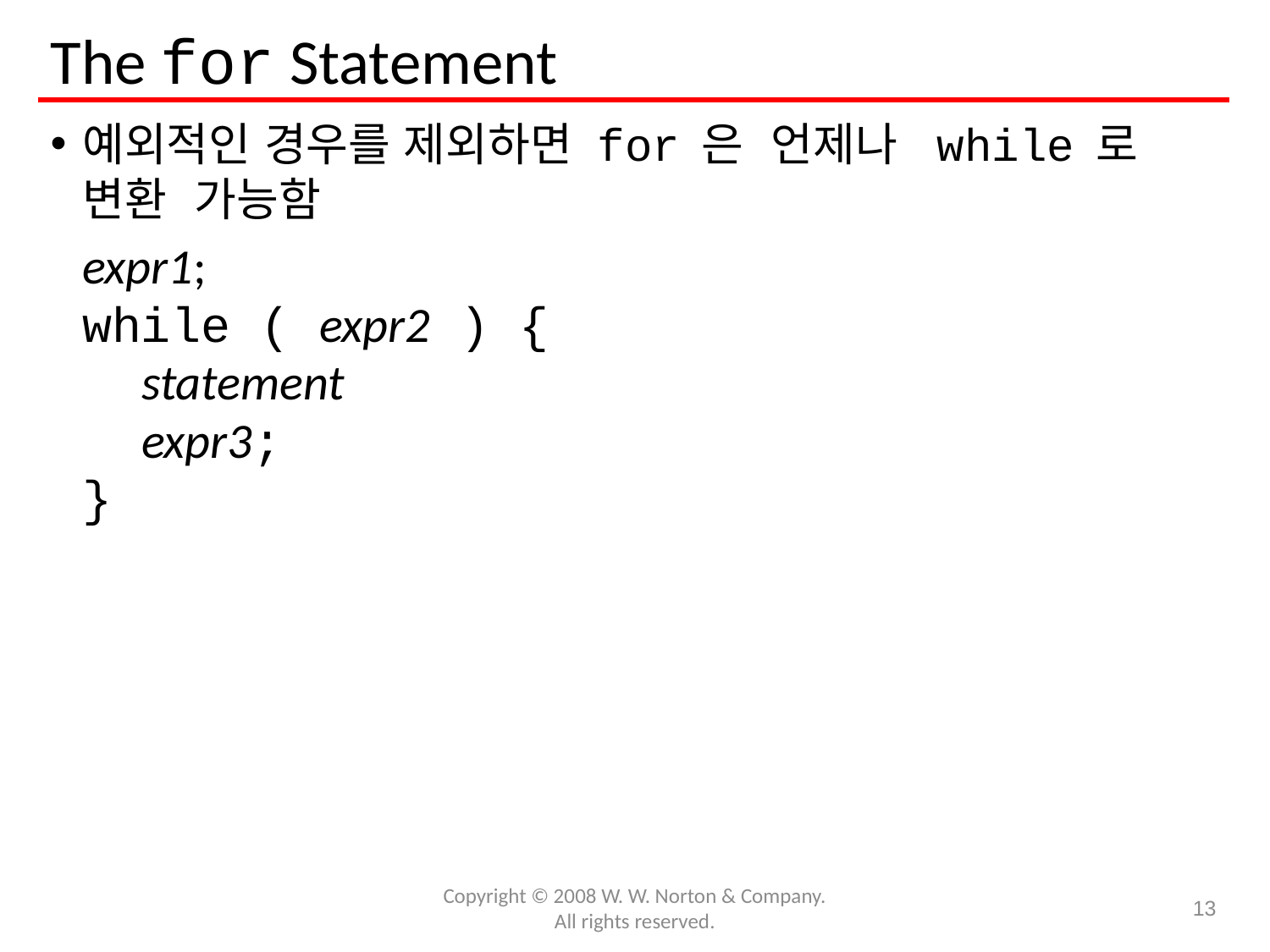

# The for Statement
예외적인 경우를 제외하면 for 은 언제나 while 로 변환 가능함
	expr1;
	while ( expr2 ) {
	  statement
	  expr3;
	}
Copyright © 2008 W. W. Norton & Company.
All rights reserved.
13